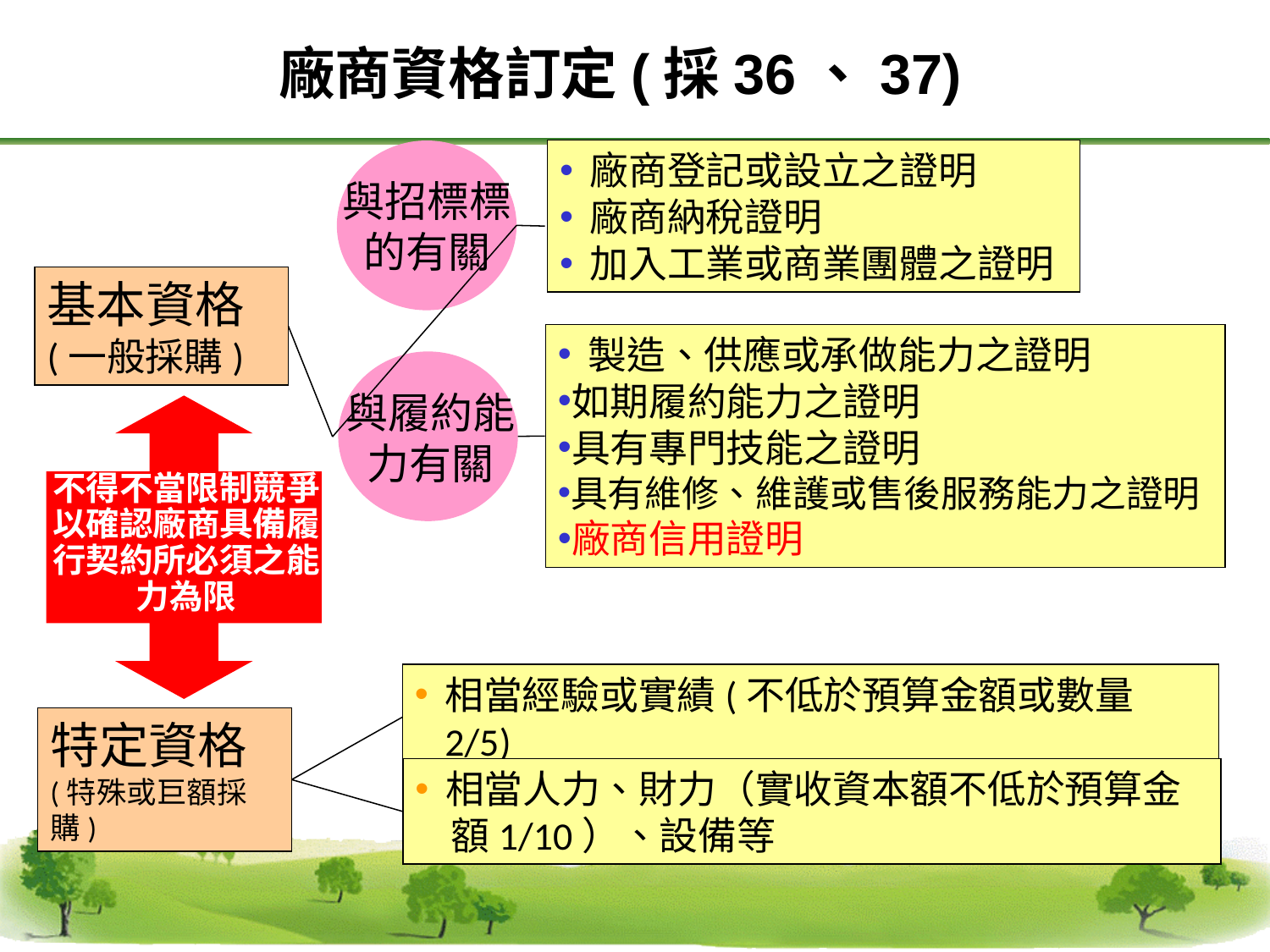

廠商資格訂定(採36、37)
廠商登記或設立之證明
廠商納稅證明
加入工業或商業團體之證明

與招標標的有關
基本資格
(一般採購)
製造、供應或承做能力之證明
如期履約能力之證明
具有專門技能之證明
具有維修、維護或售後服務能力之證明
廠商信用證明

與履約能力有關

不得不當限制競爭，以確認廠商具備履行契約所必須之能力為限
相當經驗或實績(不低於預算金額或數量2/5)
特定資格
(特殊或巨額採購)
相當人力、財力（實收資本額不低於預算金
   額1/10）、設備等